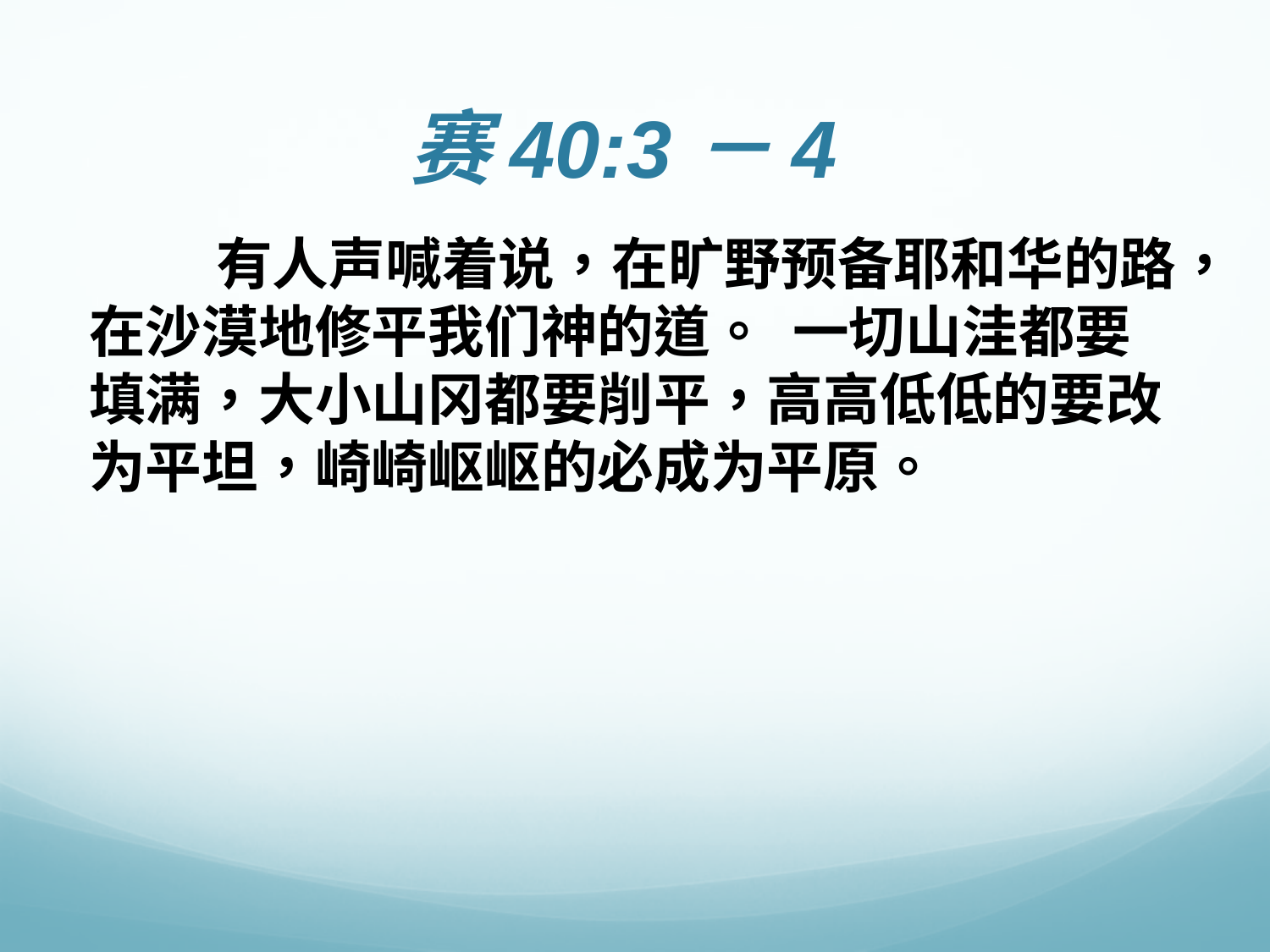

# 赛40:3－4
	有人声喊着说，在旷野预备耶和华的路，在沙漠地修平我们神的道。  一切山洼都要填满，大小山冈都要削平，高高低低的要改为平坦，崎崎岖岖的必成为平原。